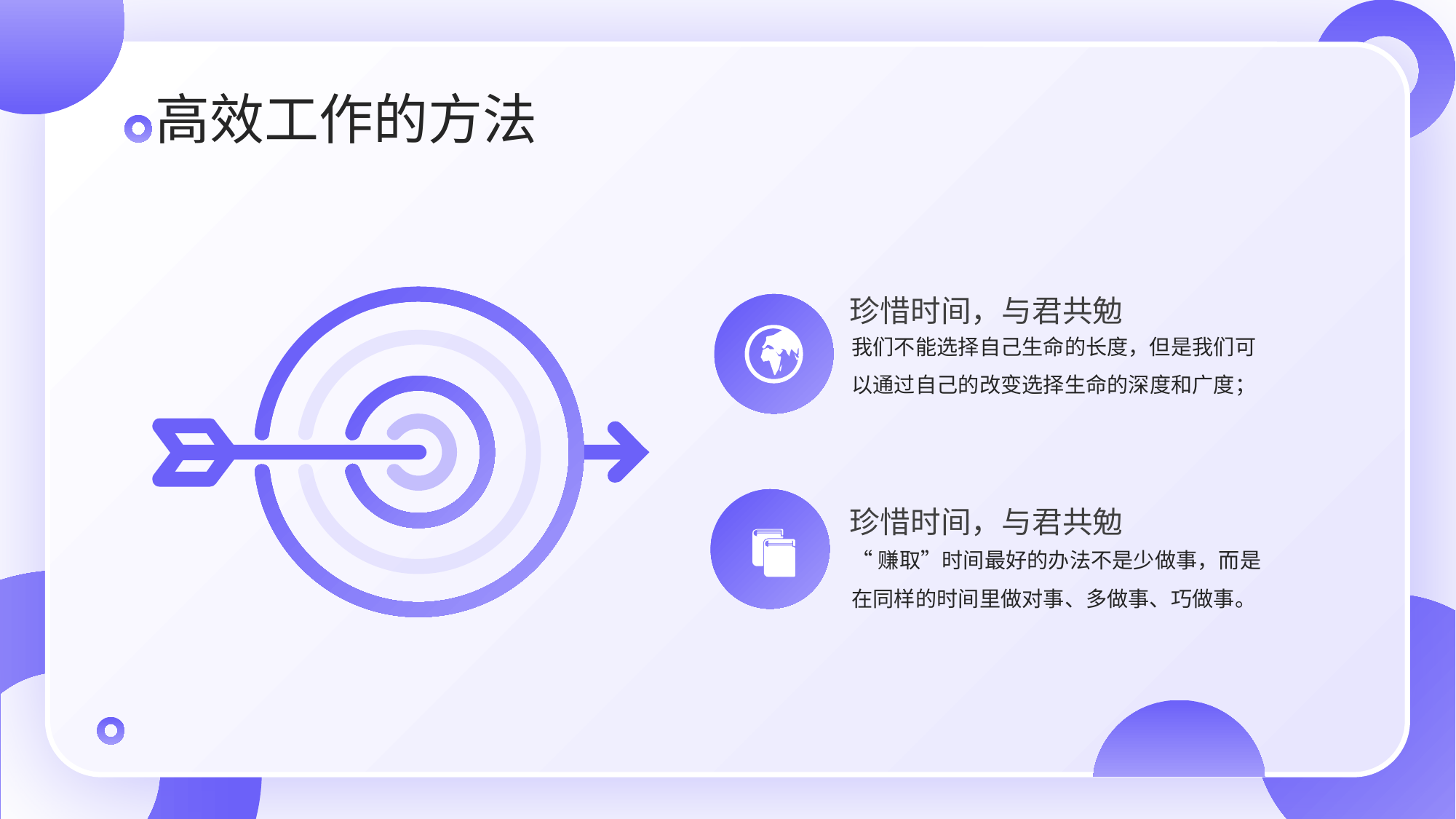

珍惜时间，与君共勉

我们不能选择自己生命的长度，但是我们可以通过自己的改变选择生命的深度和广度；

珍惜时间，与君共勉
“赚取”时间最好的办法不是少做事，而是在同样的时间里做对事、多做事、巧做事。